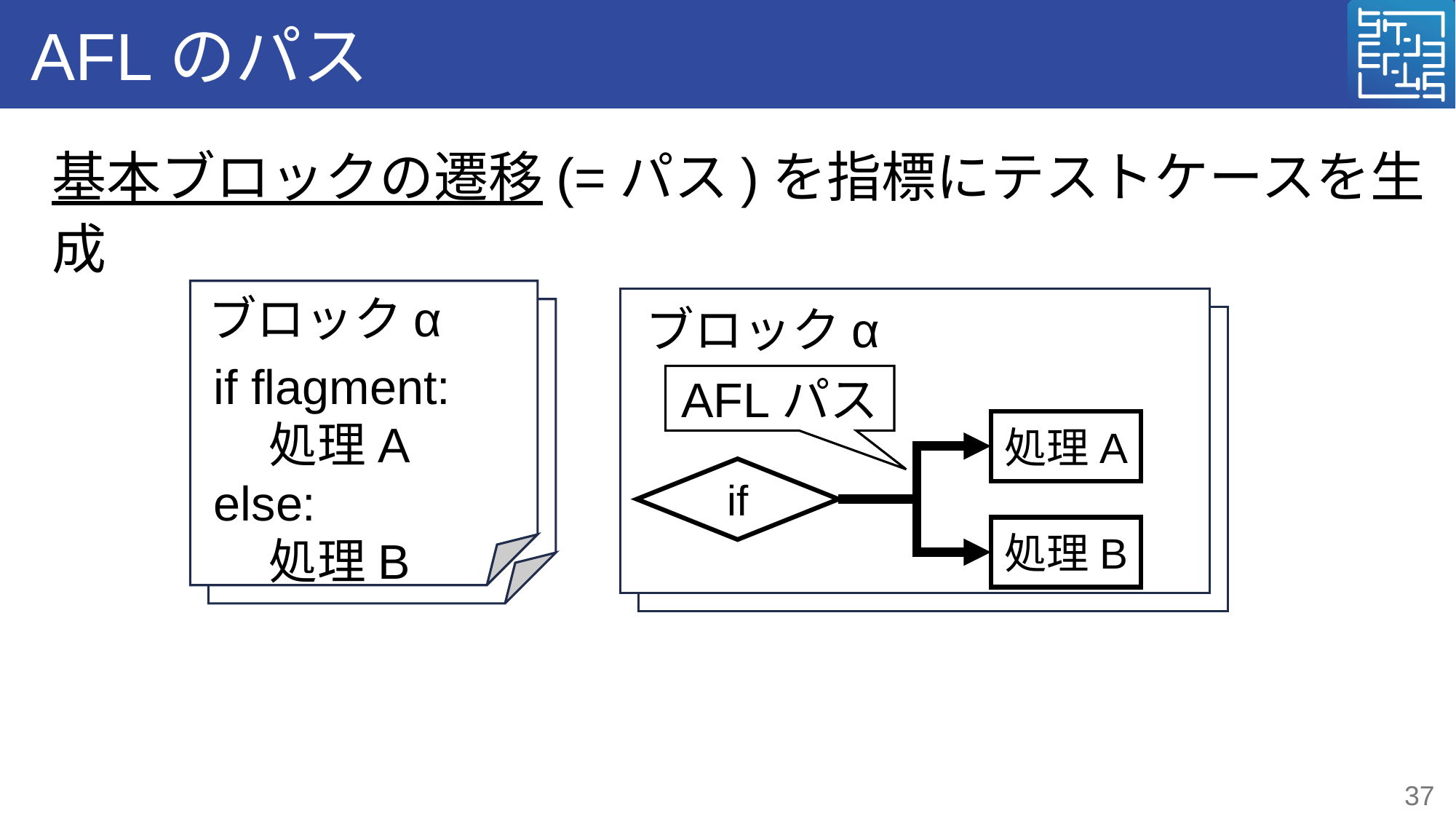

# AFLのパス
基本ブロックの遷移(=パス)を指標にテストケースを生成

ブロックα
ブロックα

if flagment:
    処理A
else:
    処理B
AFLパス
処理A
if
処理B
37